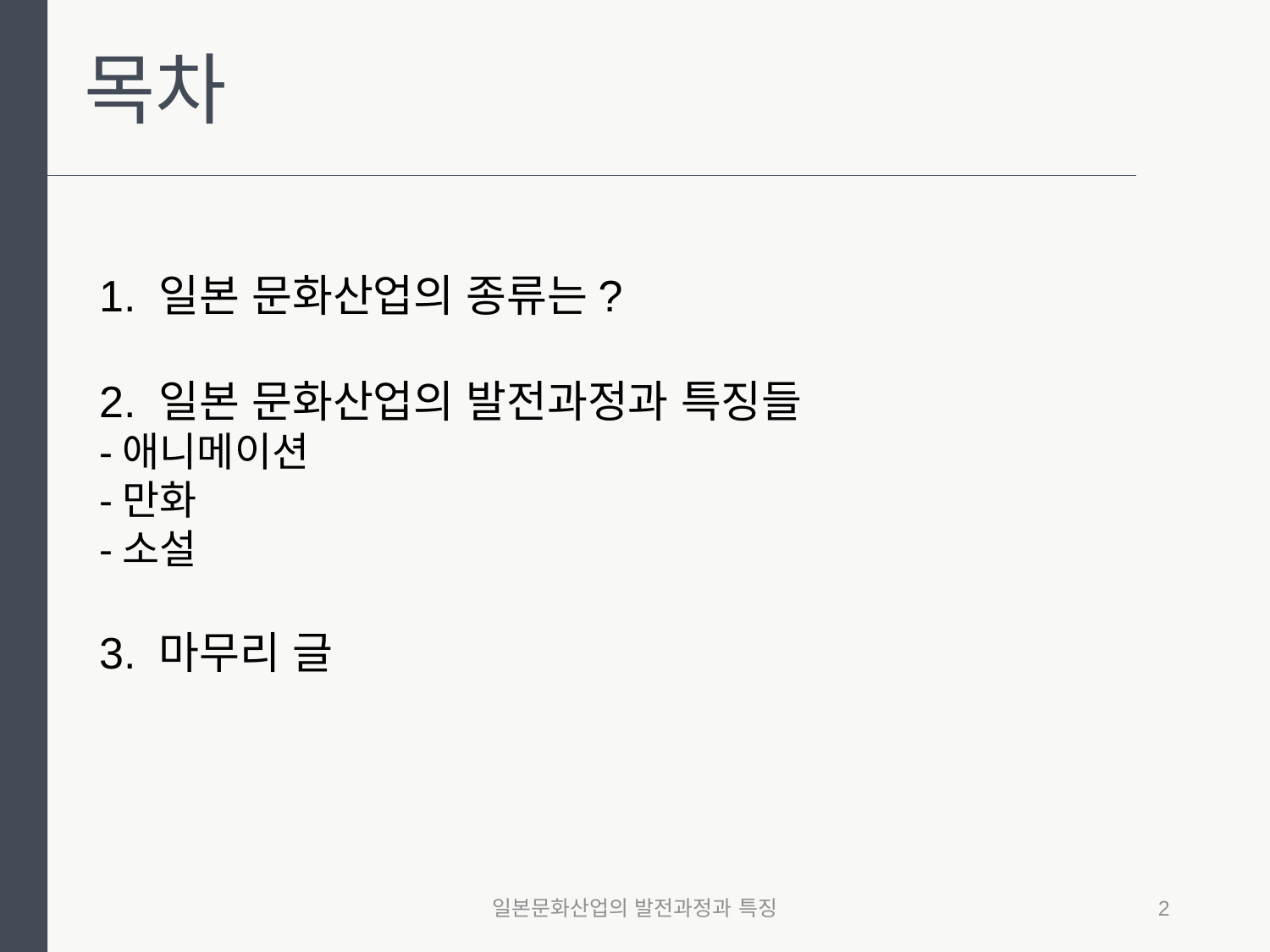

목차
1. 일본 문화산업의 종류는?

2. 일본 문화산업의 발전과정과 특징들
-애니메이션
-만화
-소설

3. 마무리 글

일본문화산업의 발전과정과 특징
2